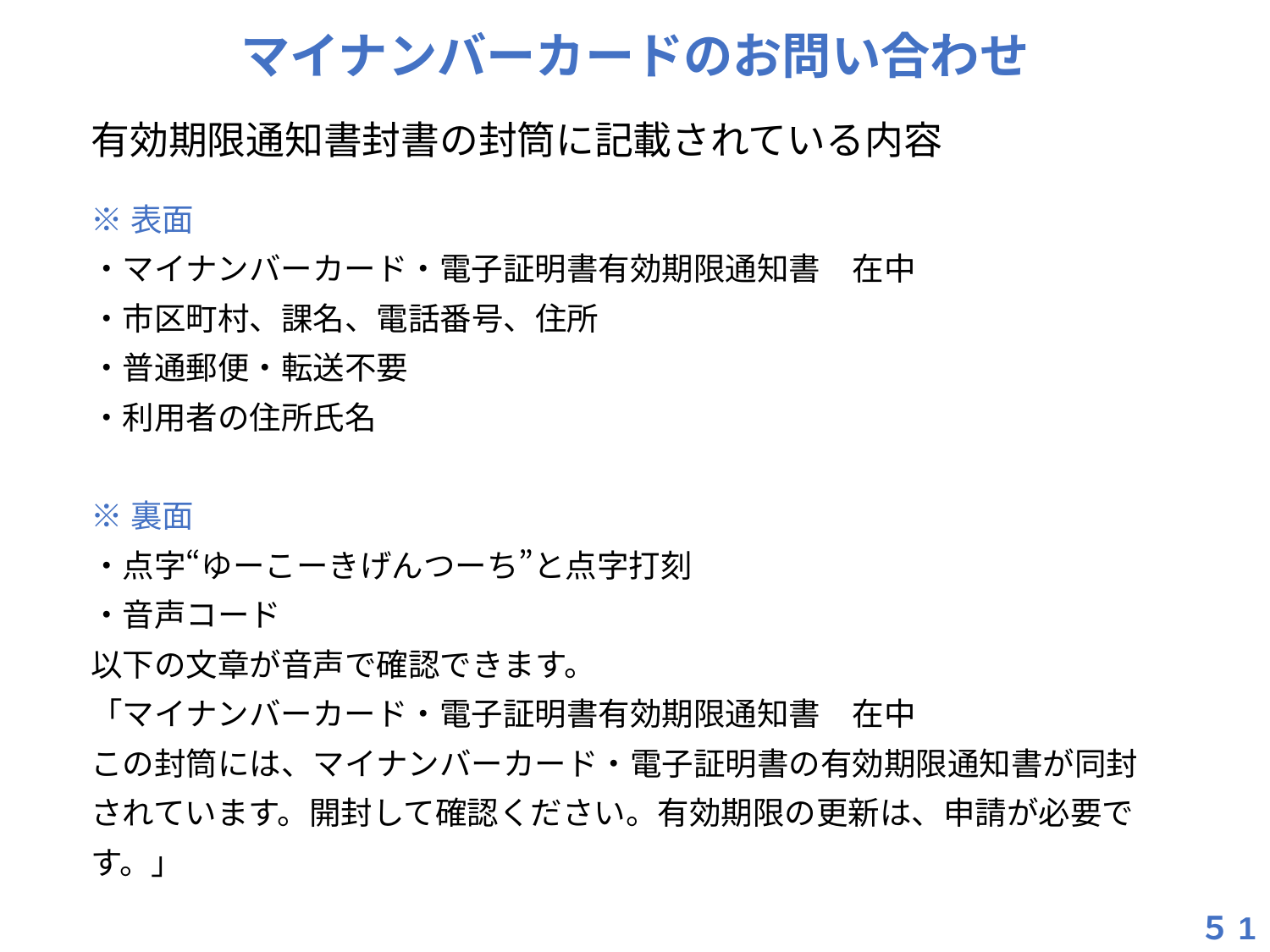

マイナンバーカードのお問い合わせ
有効期限通知書封書の封筒に記載されている内容
※表面
・マイナンバーカード・電子証明書有効期限通知書　在中
・市区町村、課名、電話番号、住所
・普通郵便・転送不要
・利用者の住所氏名

※裏面
・点字“ゆーこーきげんつーち”と点字打刻
・音声コード
以下の文章が音声で確認できます。
「マイナンバーカード・電子証明書有効期限通知書　在中
この封筒には、マイナンバーカード・電子証明書の有効期限通知書が同封されています。開封して確認ください。有効期限の更新は、申請が必要です。」
５1